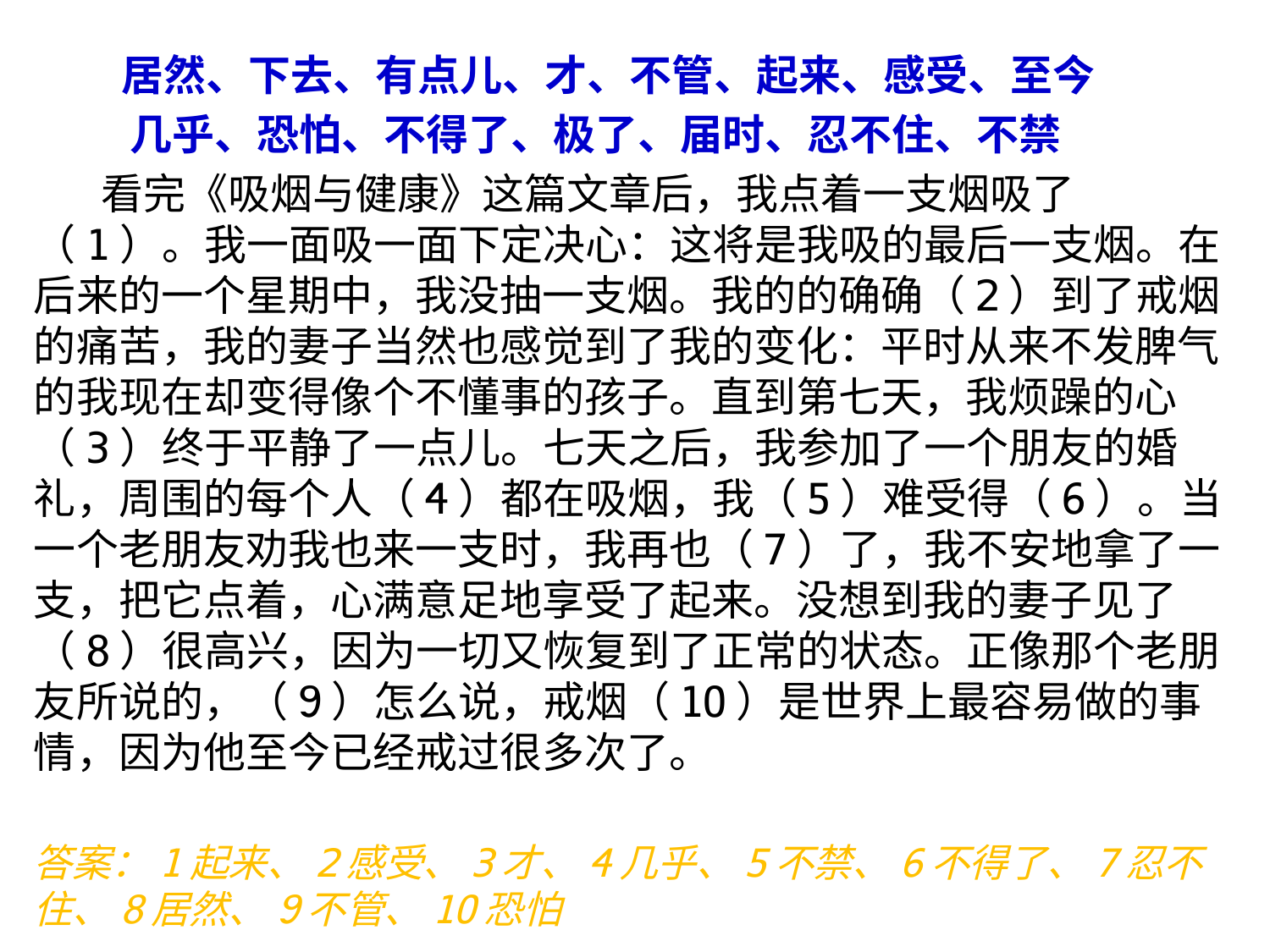

居然、下去、有点儿、才、不管、起来、感受、至今
         几乎、恐怕、不得了、极了、届时、忍不住、不禁
      看完《吸烟与健康》这篇文章后，我点着一支烟吸了（1）。我一面吸一面下定决心：这将是我吸的最后一支烟。在后来的一个星期中，我没抽一支烟。我的的确确（2）到了戒烟的痛苦，我的妻子当然也感觉到了我的变化：平时从来不发脾气的我现在却变得像个不懂事的孩子。直到第七天，我烦躁的心（3）终于平静了一点儿。七天之后，我参加了一个朋友的婚礼，周围的每个人（4）都在吸烟，我（5）难受得（6）。当一个老朋友劝我也来一支时，我再也（7）了，我不安地拿了一支，把它点着，心满意足地享受了起来。没想到我的妻子见了（8）很高兴，因为一切又恢复到了正常的状态。正像那个老朋友所说的，（9）怎么说，戒烟（10）是世界上最容易做的事情，因为他至今已经戒过很多次了。

答案：1起来、2感受、3才、4几乎、5不禁、6不得了、7忍不住、8居然、9不管、10恐怕